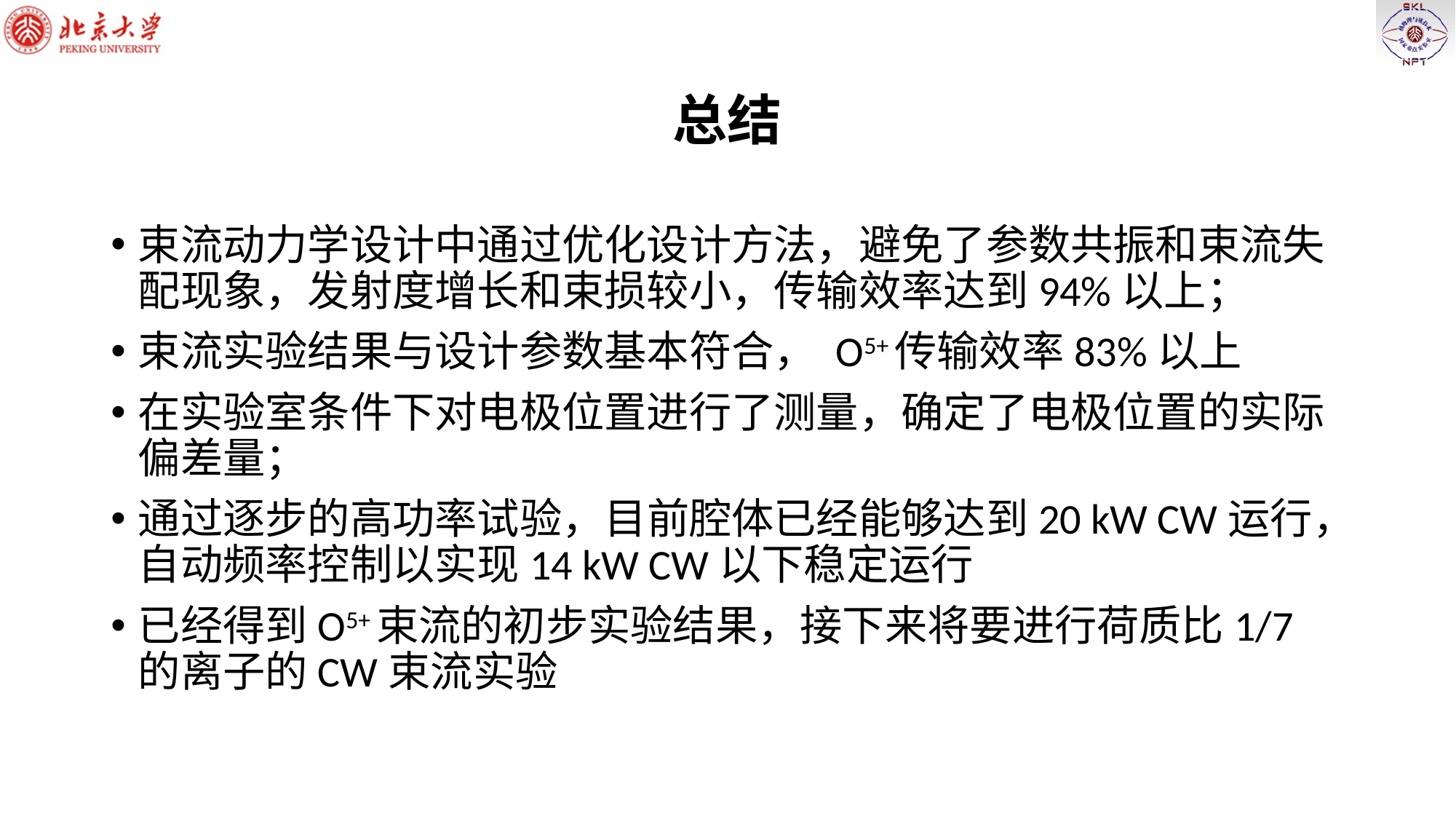

# 总结
束流动力学设计中通过优化设计方法，避免了参数共振和束流失配现象，发射度增长和束损较小，传输效率达到94%以上；
束流实验结果与设计参数基本符合， O5+传输效率83%以上
在实验室条件下对电极位置进行了测量，确定了电极位置的实际偏差量；
通过逐步的高功率试验，目前腔体已经能够达到20 kW CW运行，自动频率控制以实现14 kW CW以下稳定运行
已经得到O5+束流的初步实验结果，接下来将要进行荷质比1/7的离子的CW束流实验